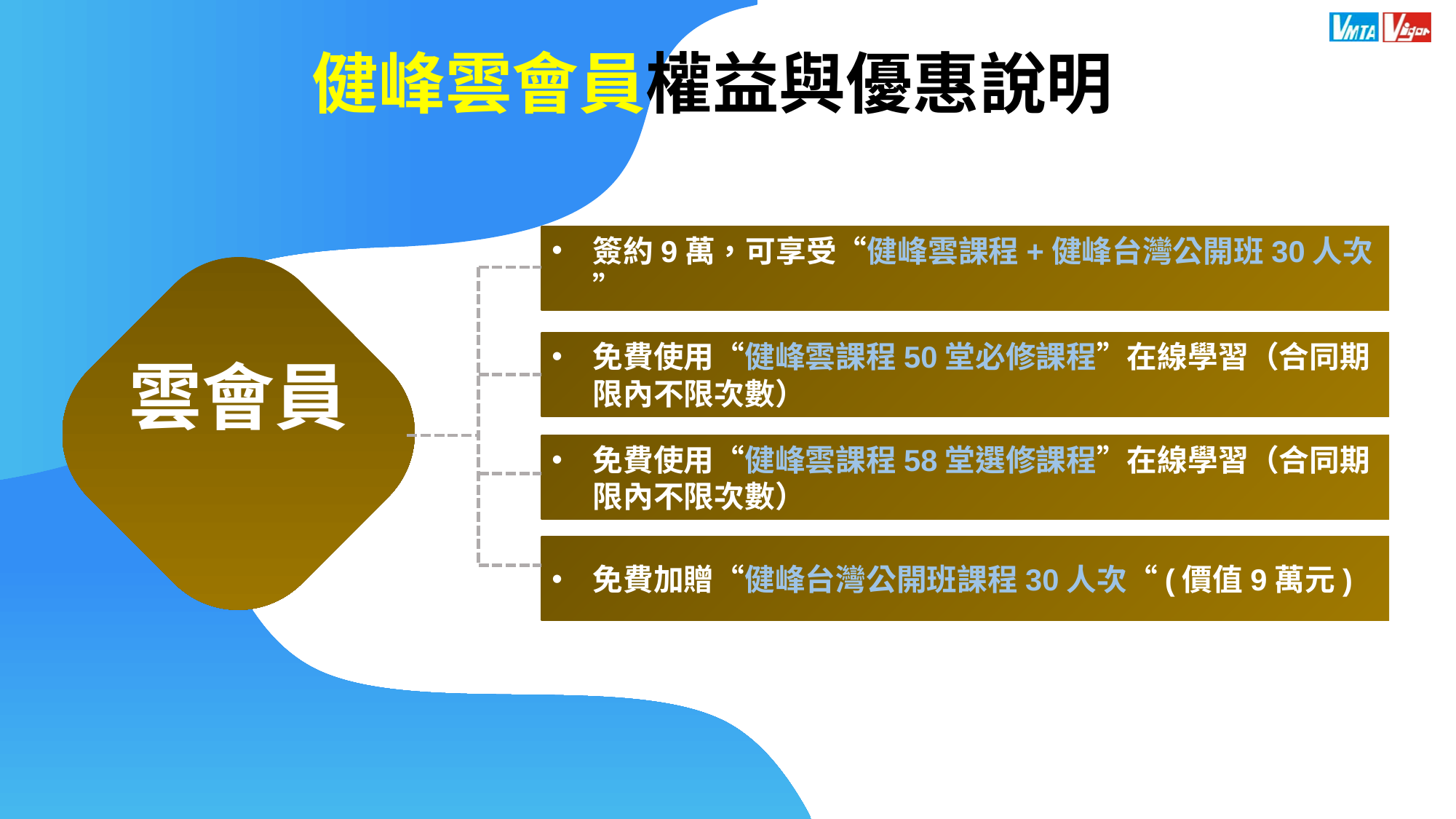

健峰雲會員權益與優惠說明
簽約9萬，可享受“健峰雲課程+健峰台灣公開班30人次”

雲會員
免費使用“健峰雲課程50堂必修課程”在線學習（合同期限內不限次數）
免費使用“健峰雲課程58堂選修課程”在線學習（合同期限內不限次數）
免費加贈“健峰台灣公開班課程30人次“(價值9萬元)